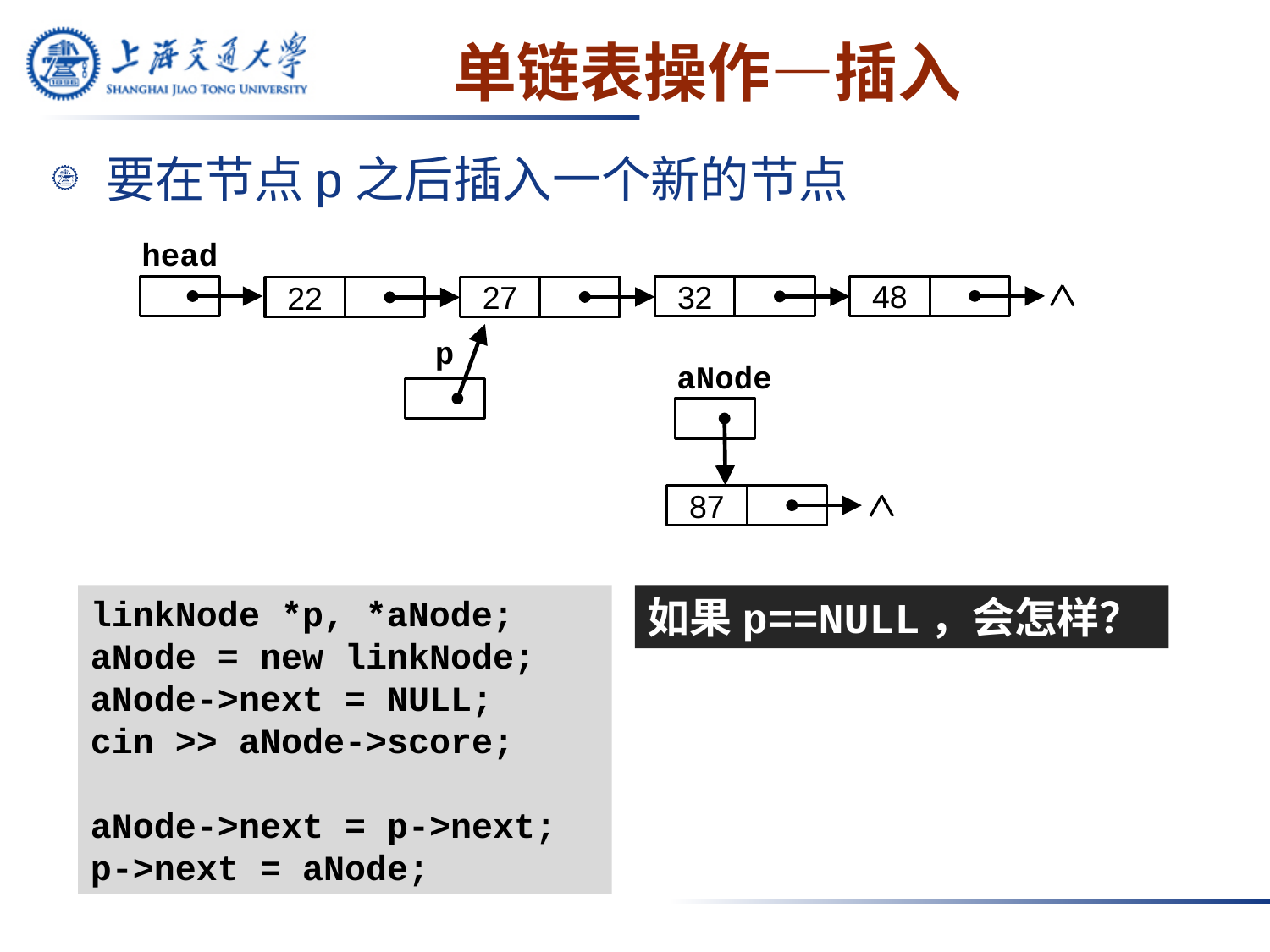

# 单链表操作—插入
要在节点p之后插入一个新的节点
head

48

32

27

22

p
aNode

87

linkNode *p, *aNode;
aNode = new linkNode;
aNode->next = NULL;
cin >> aNode->score;

aNode->next = p->next;
p->next = aNode;
如果p==NULL，会怎样？